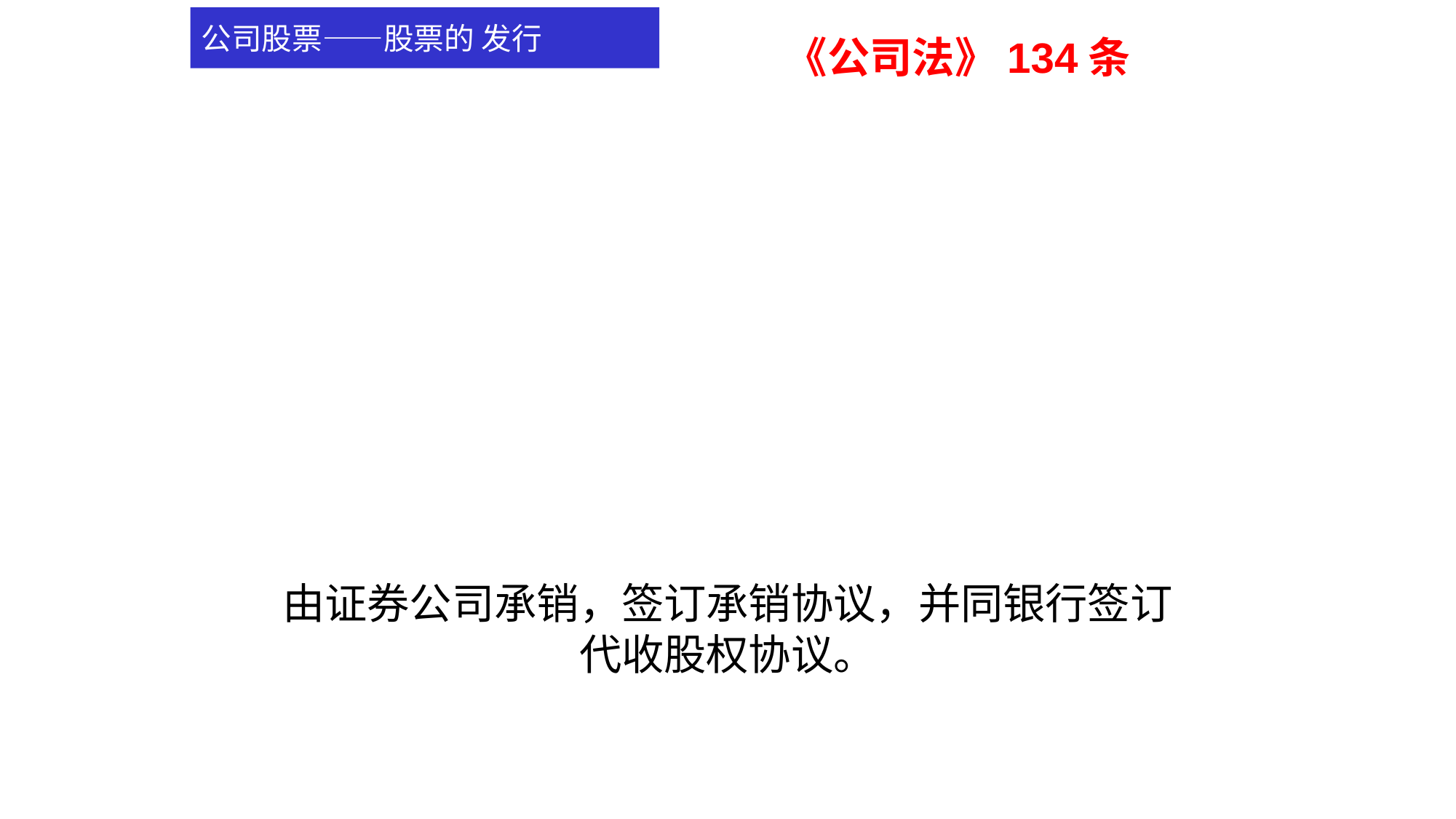

公司股票——股票的 发行
《公司法》134条

由证券公司承销，签订承销协议，并同银行签订代收股权协议。